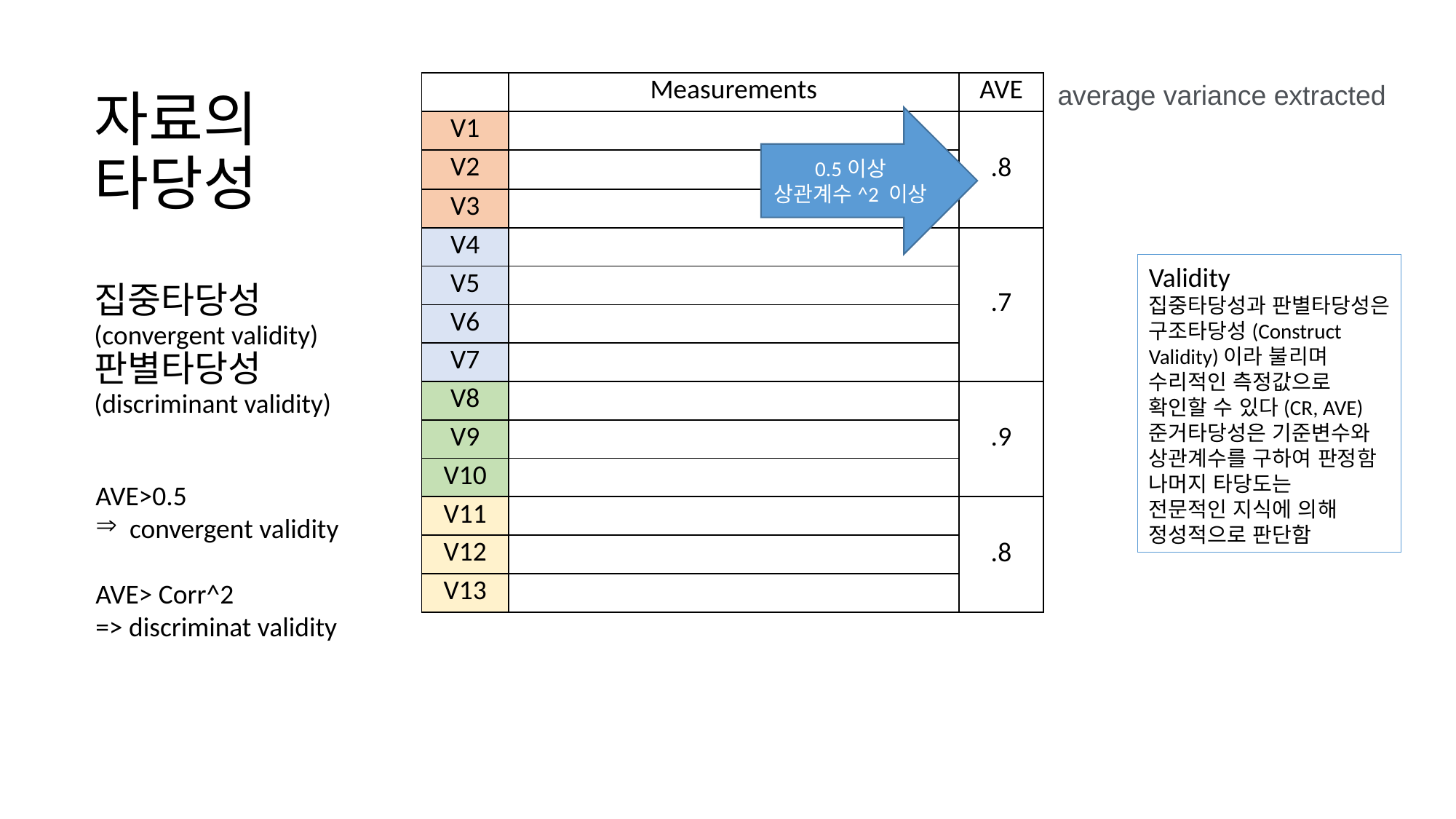

# 자료의 타당성 집중타당성 (convergent validity) 판별타당성 (discriminant validity)
|  | Measurements | AVE |
| --- | --- | --- |
| V1 |  | .8 |
| V2 |  |  |
| V3 |  |  |
| V4 |  | .7 |
| V5 |  |  |
| V6 |  |  |
| V7 |  |  |
| V8 |  | .9 |
| V9 |  |  |
| V10 |  |  |
| V11 |  | .8 |
| V12 |  |  |
| V13 |  |  |
average variance extracted
0.5이상
상관계수^2 이상
Validity
집중타당성과 판별타당성은
구조타당성(Construct
Validity)이라 불리며
수리적인 측정값으로
확인할 수 있다(CR, AVE)
준거타당성은 기준변수와
상관계수를 구하여 판정함
나머지 타당도는
전문적인 지식에 의해
정성적으로 판단함
AVE>0.5
convergent validity

AVE> Corr^2
=> discriminat validity